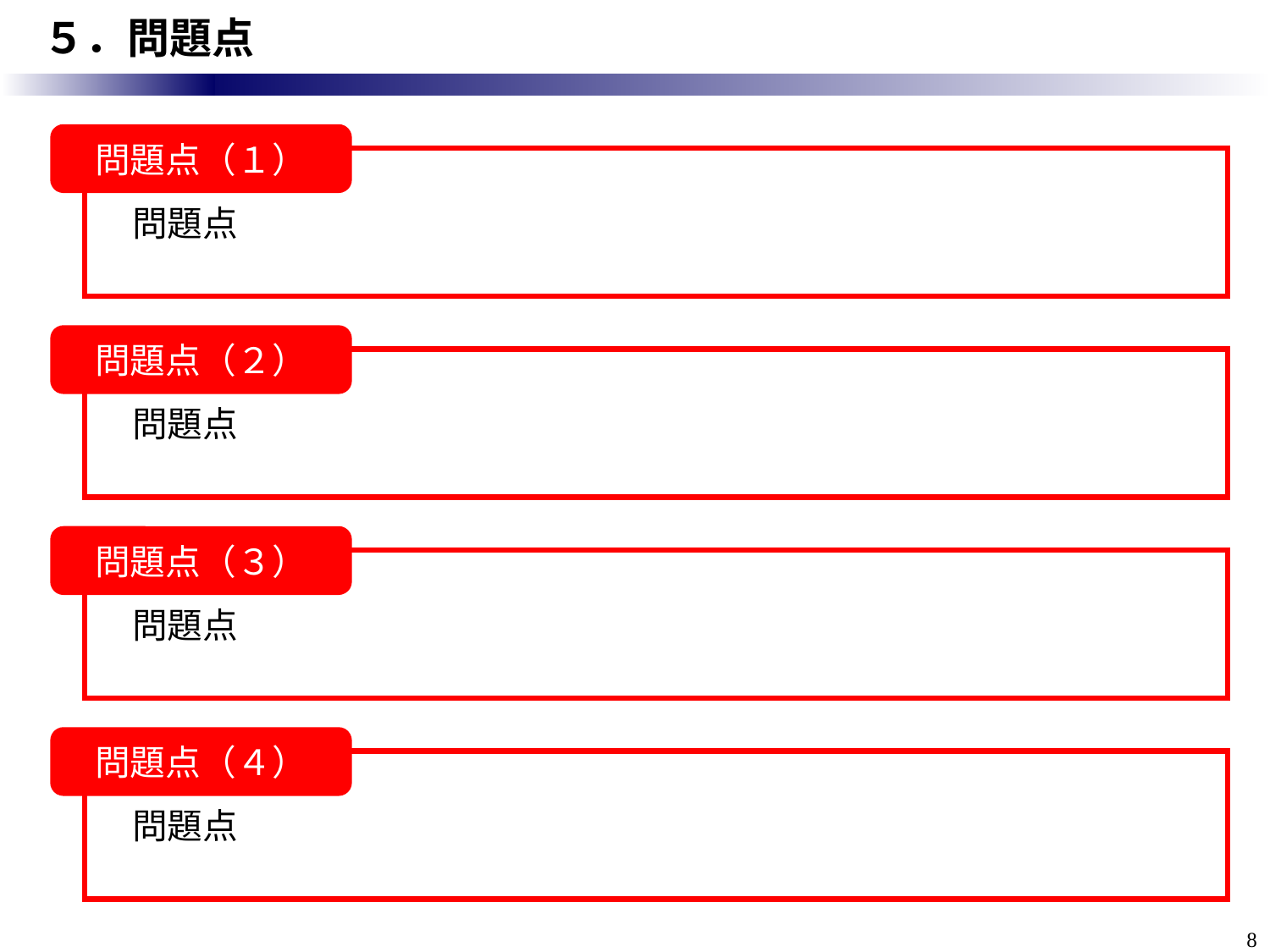

# ５．問題点
問題点（１）
問題点
問題点（２）
問題点
問題点（３）
問題点
問題点（４）
問題点
8